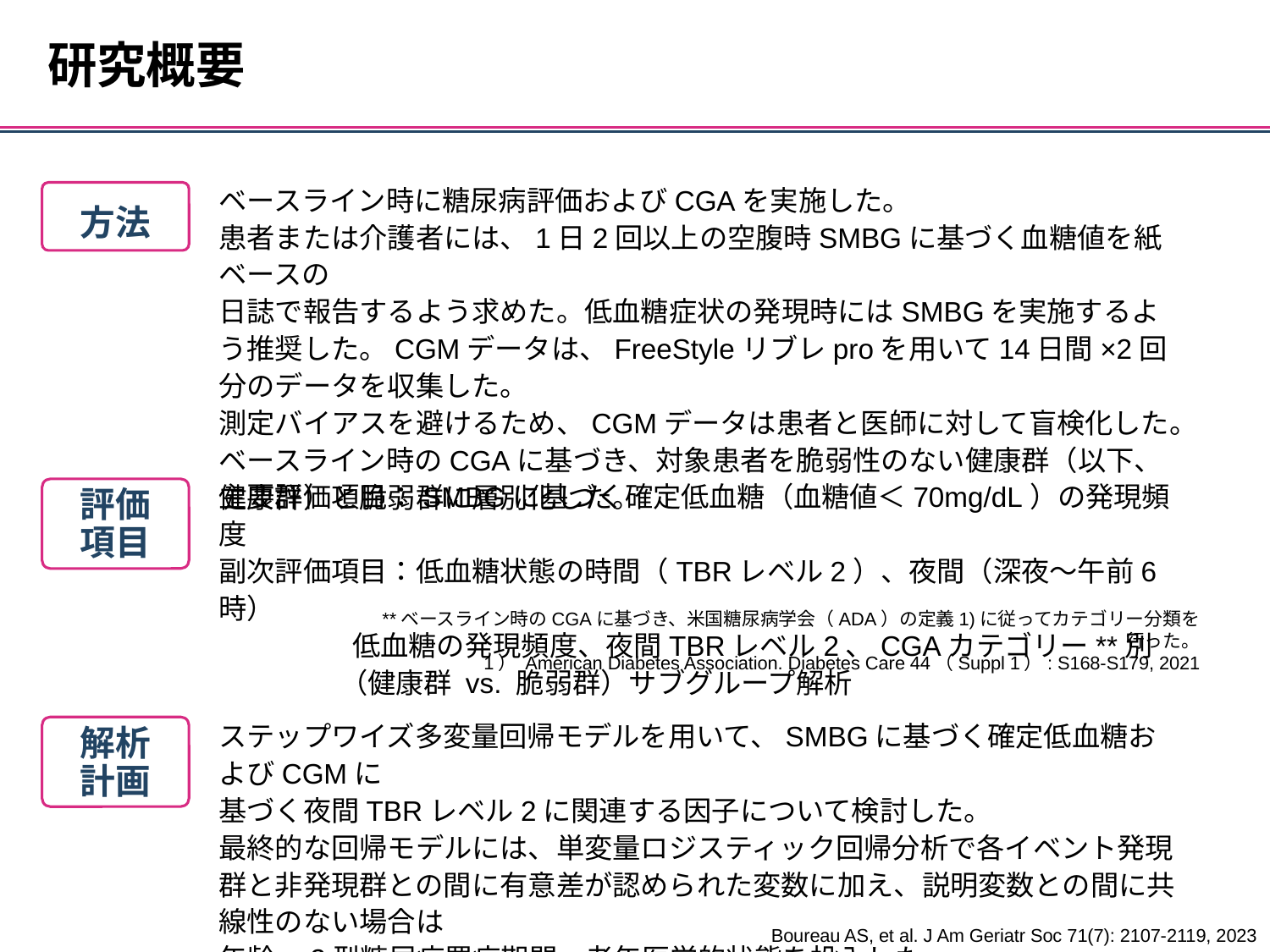

研究概要
ベースライン時に糖尿病評価およびCGAを実施した。
患者または介護者には、1日2回以上の空腹時SMBGに基づく血糖値を紙ベースの
日誌で報告するよう求めた。低血糖症状の発現時にはSMBGを実施するよう推奨した。CGMデータは、FreeStyleリブレproを用いて14日間×2回分のデータを収集した。
測定バイアスを避けるため、CGMデータは患者と医師に対して盲検化した。
ベースライン時のCGAに基づき、対象患者を脆弱性のない健康群（以下、健康群）と脆弱群に層別化した。

方法
主要評価項目：SMBGに基づく確定低血糖（血糖値＜70mg/dL）の発現頻度
副次評価項目：低血糖状態の時間（TBRレベル2）、夜間（深夜～午前6時）
                    低血糖の発現頻度、夜間TBRレベル2、CGAカテゴリー**別
                  （健康群 vs. 脆弱群）サブグループ解析

評価
項目
**ベースライン時のCGAに基づき、米国糖尿病学会（ADA）の定義1)に従ってカテゴリー分類を行った。
1） American Diabetes Association. Diabetes Care 44（Suppl 1）: S168-S179, 2021
ステップワイズ多変量回帰モデルを用いて、SMBGに基づく確定低血糖およびCGMに
基づく夜間TBRレベル2に関連する因子について検討した。
最終的な回帰モデルには、単変量ロジスティック回帰分析で各イベント発現群と非発現群との間に有意差が認められた変数に加え、説明変数との間に共線性のない場合は
年齢、2型糖尿病罹病期間、老年医学的状態を投入した。

解析
計画
Boureau AS, et al. J Am Geriatr Soc 71(7): 2107-2119, 2023